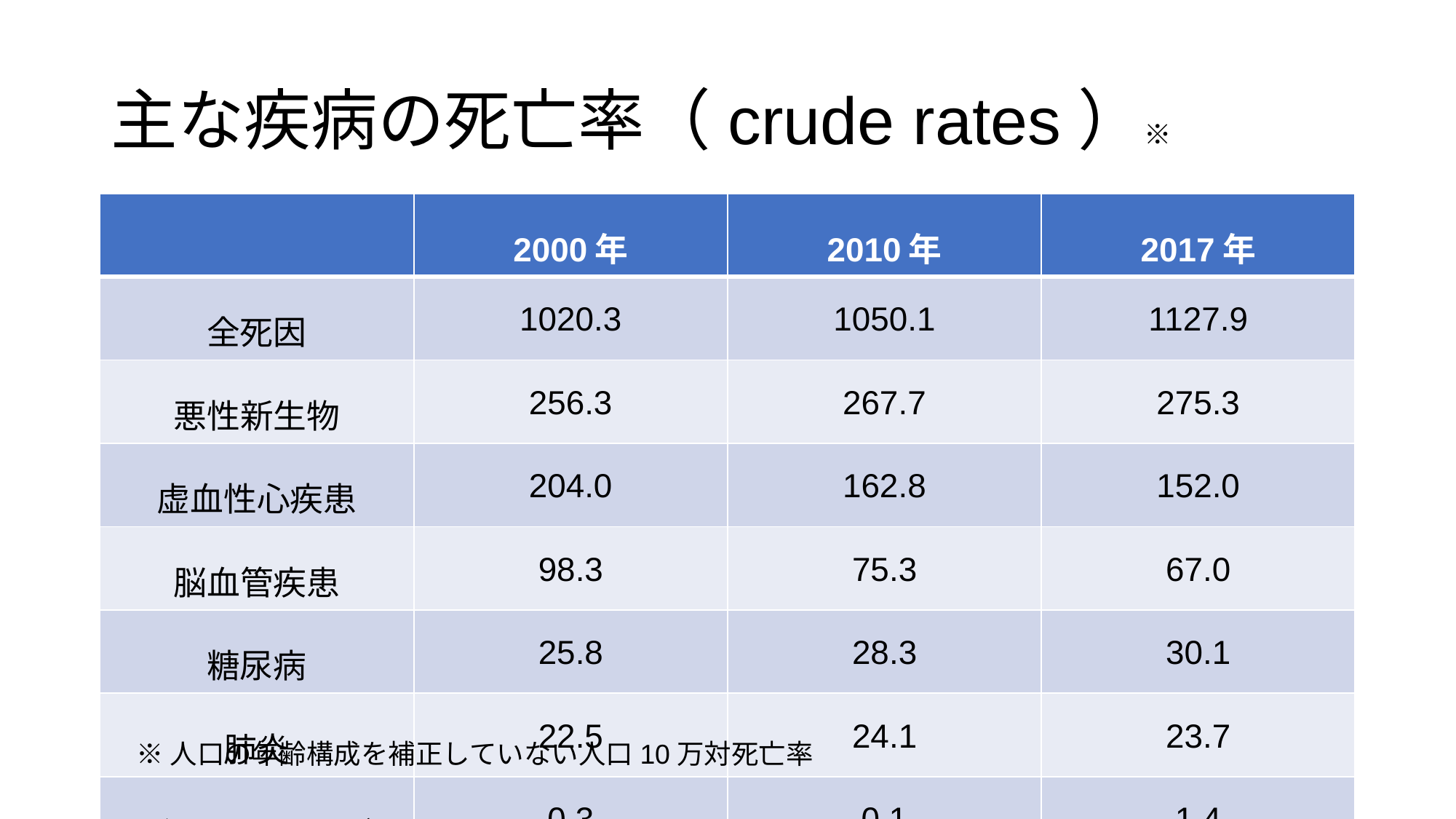

# 主な疾病の死亡率（crude rates）※
|  | 2000年 | 2010年 | 2017年 |
| --- | --- | --- | --- |
| 全死因 | 1020.3 | 1050.1 | 1127.9 |
| 悪性新生物 | 256.3 | 267.7 | 275.3 |
| 虚血性心疾患 | 204.0 | 162.8 | 152.0 |
| 脳血管疾患 | 98.3 | 75.3 | 67.0 |
| 糖尿病 | 25.8 | 28.3 | 30.1 |
| 肺炎 | 22.5 | 24.1 | 23.7 |
| インフルエンザ | 0.3 | 0.1 | 1.4 |
※人口の年齢構成を補正していない人口10万対死亡率